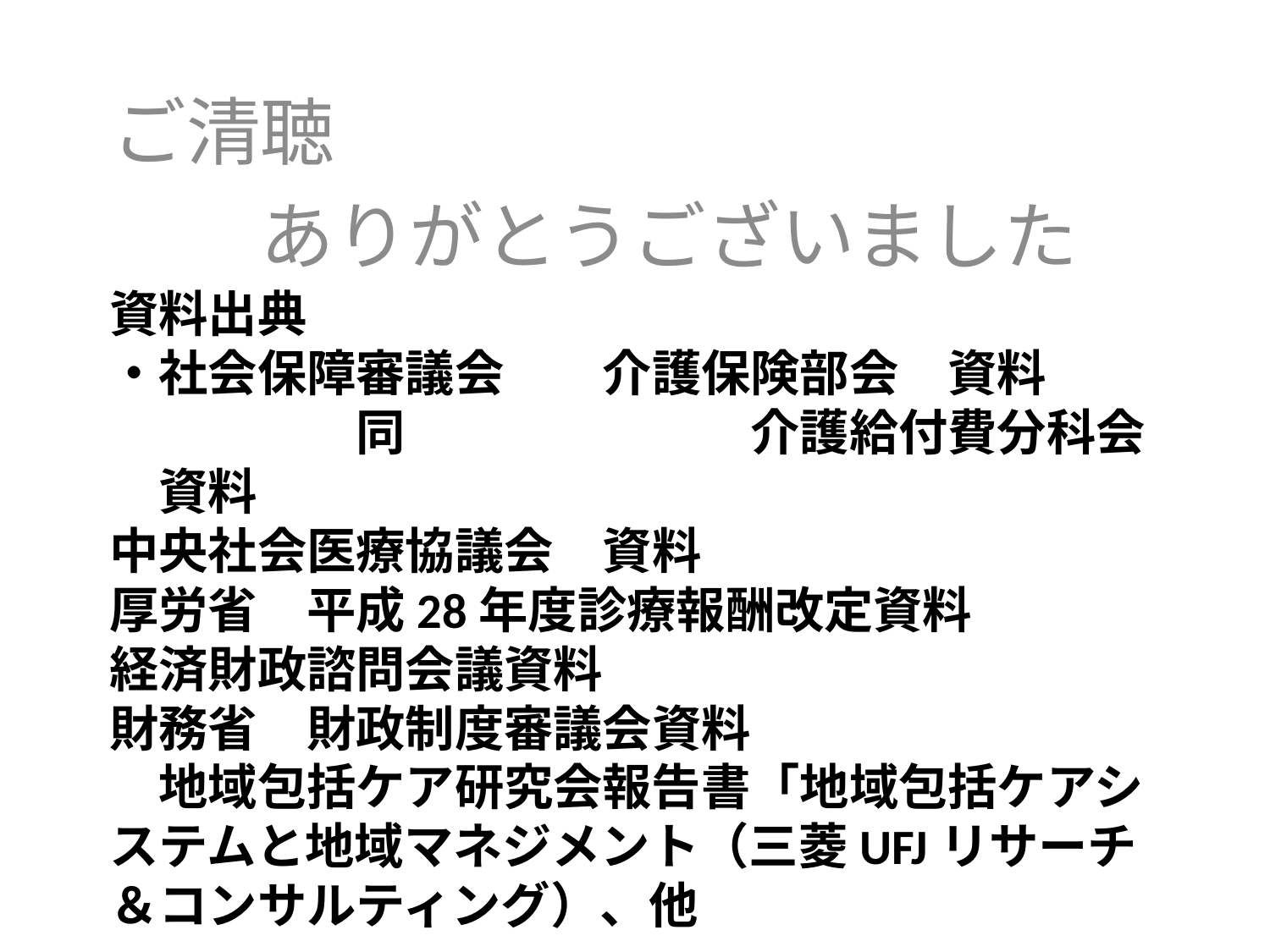

ご清聴
　　ありがとうございました
# 資料出典 ・社会保障審議会　　介護保険部会　資料 　　　　　同　　　　　　　介護給付費分科会　資料 中央社会医療協議会　資料 厚労省　平成28年度診療報酬改定資料 経済財政諮問会議資料 財務省　財政制度審議会資料 　地域包括ケア研究会報告書「地域包括ケアシステムと地域マネジメント（三菱ufjリサーチ＆コンサルティング）、他